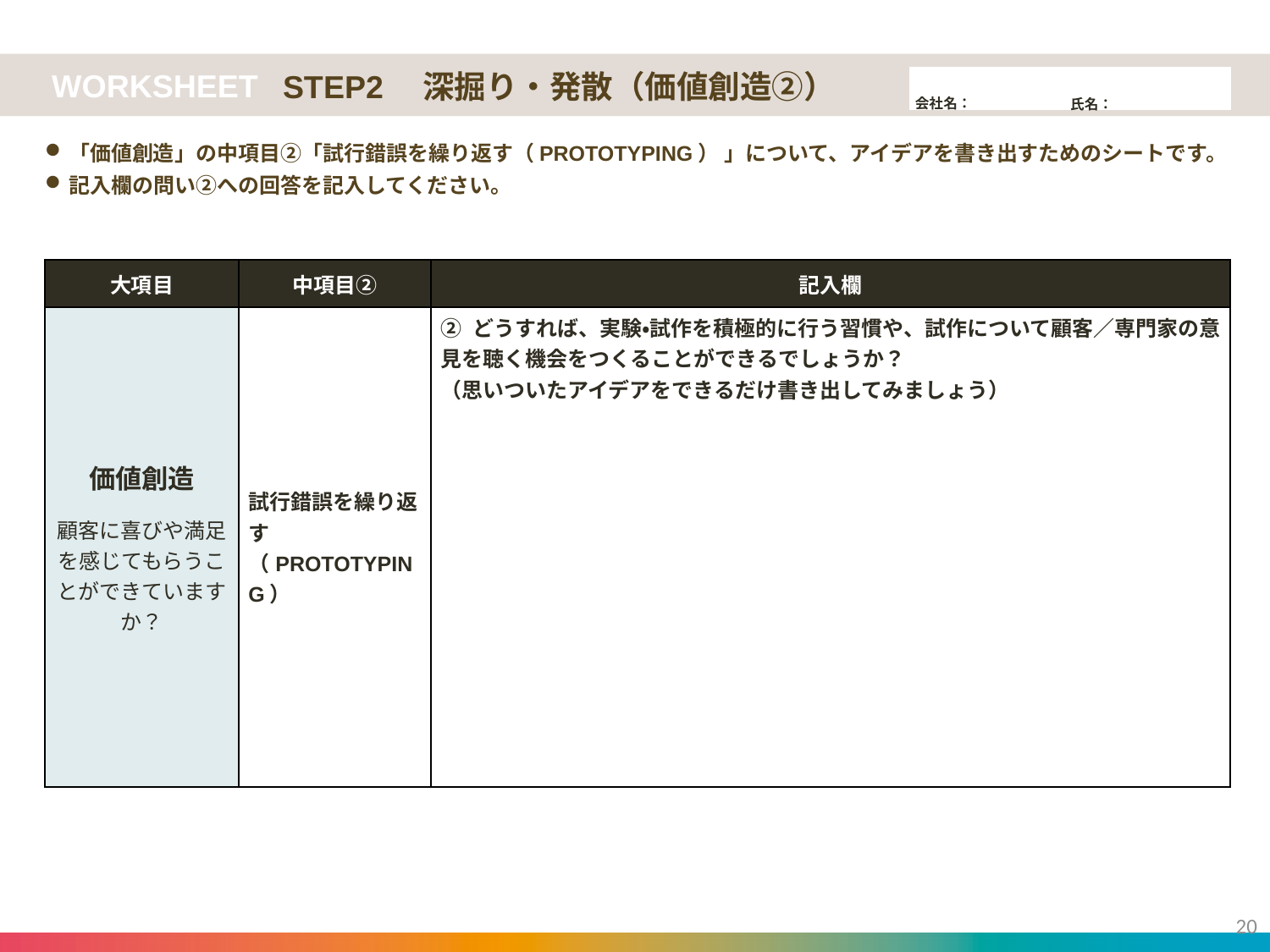

STEP2　深掘り・発散（価値創造②）
「価値創造」の中項目②「試行錯誤を繰り返す（PROTOTYPING） 」について、アイデアを書き出すためのシートです。
記入欄の問い②への回答を記入してください。
| 大項目 | 中項目② | 記入欄 |
| --- | --- | --- |
| 価値創造 顧客に喜びや満足を感じてもらうことができていますか？ | 試行錯誤を繰り返す （PROTOTYPING） | ② どうすれば、実験・試作を積極的に行う習慣や、試作について顧客／専門家の意見を聴く機会をつくることができるでしょうか？ （思いついたアイデアをできるだけ書き出してみましょう） |